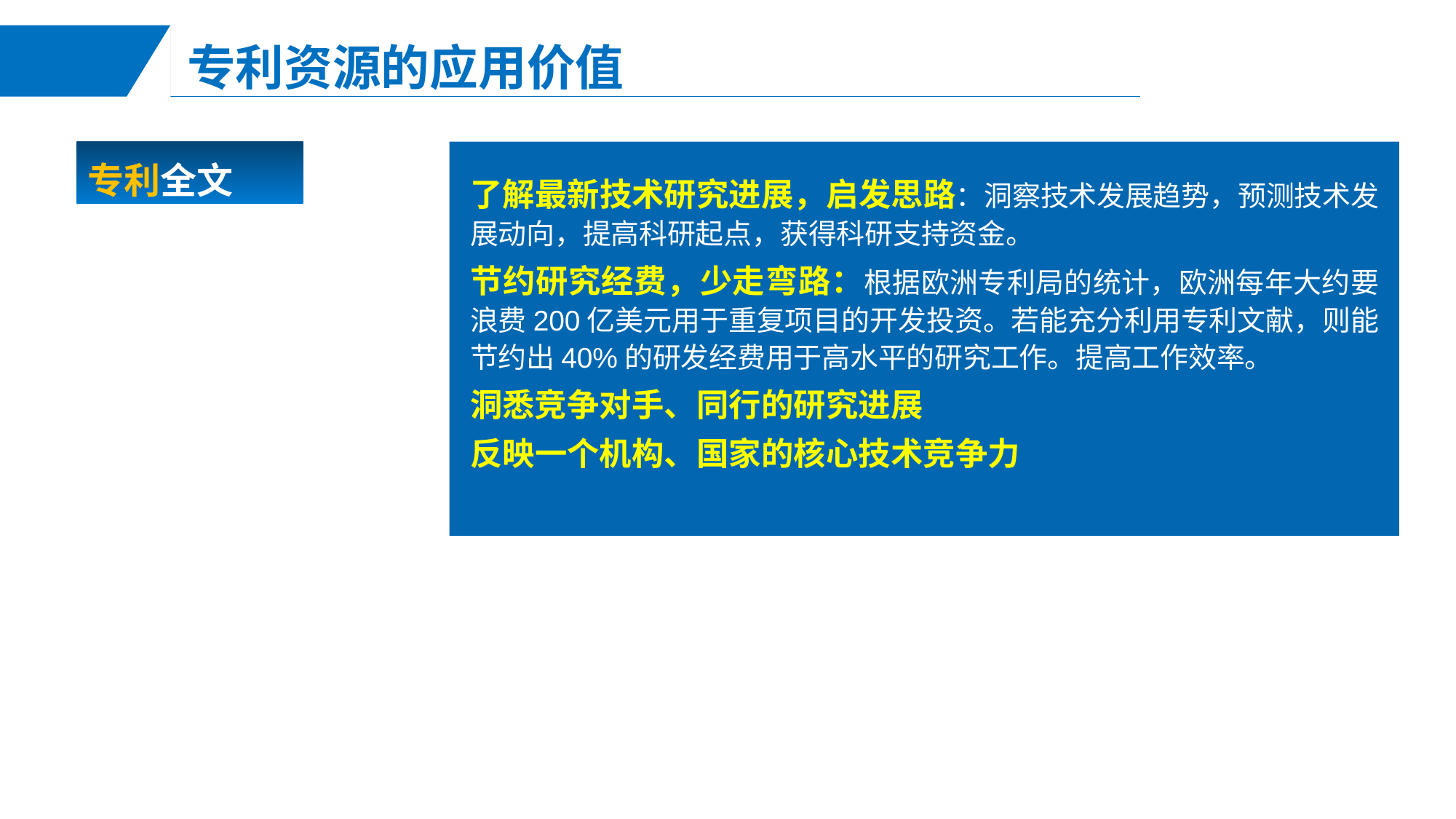

专利资源的应用价值

专利全文
了解最新技术研究进展，启发思路：洞察技术发展趋势，预测技术发展动向，提高科研起点，获得科研支持资金。
节约研究经费，少走弯路：根据欧洲专利局的统计，欧洲每年大约要浪费200亿美元用于重复项目的开发投资。若能充分利用专利文献，则能节约出40%的研发经费用于高水平的研究工作。提高工作效率。
洞悉竞争对手、同行的研究进展
反映一个机构、国家的核心技术竞争力